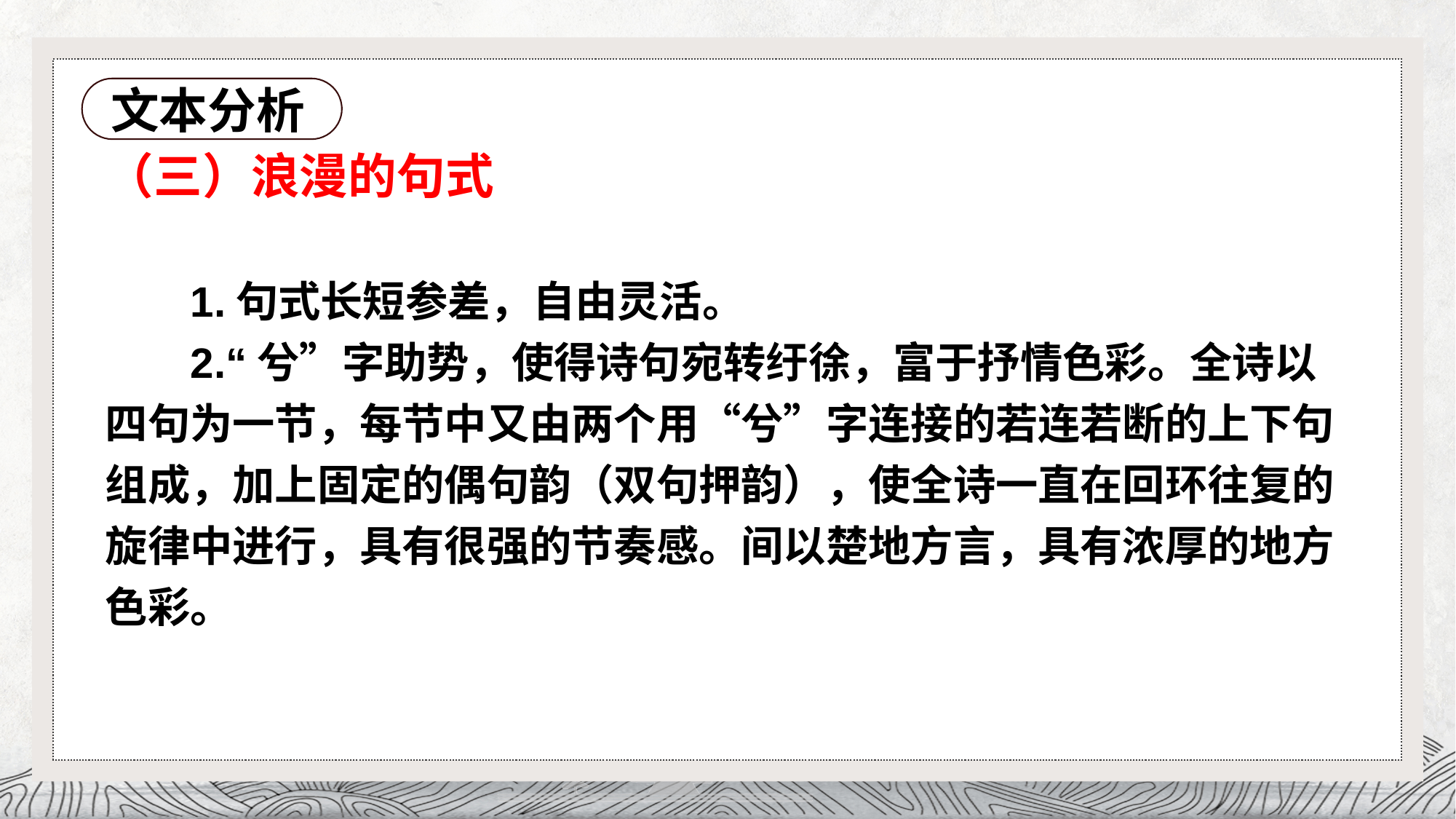

# 文本分析
（三）浪漫的句式

1.句式长短参差，自由灵活。
2.“兮”字助势，使得诗句宛转纡徐，富于抒情色彩。全诗以四句为一节，每节中又由两个用“兮”字连接的若连若断的上下句组成，加上固定的偶句韵（双句押韵），使全诗一直在回环往复的旋律中进行，具有很强的节奏感。间以楚地方言，具有浓厚的地方色彩。